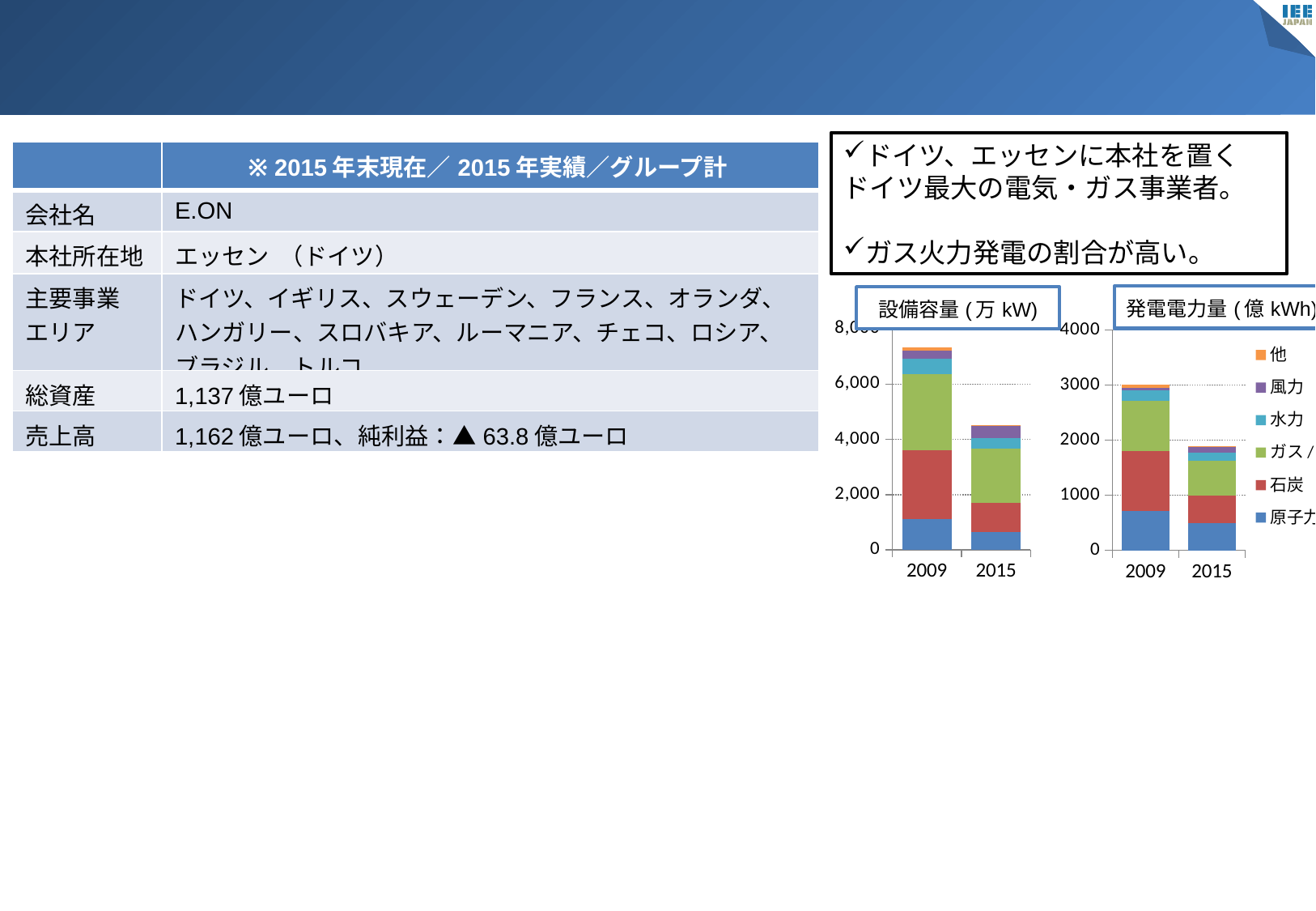

ドイツ、エッセンに本社を置く
ドイツ最大の電気・ガス事業者。

ガス火力発電の割合が高い。
|  | ※ 2015年末現在／2015年実績／グループ計 |
| --- | --- |
| 会社名 | E.ON |
| 本社所在地 | エッセン （ドイツ） |
| 主要事業 エリア | ドイツ、イギリス、スウェーデン、フランス、オランダ、ハンガリー、スロバキア、ルーマニア、チェコ、ロシア、ブラジル、トルコ |
| 総資産 | 1,137億ユーロ |
| 売上高 | 1,162億ユーロ、純利益：▲63.8億ユーロ |

### Chart

| Category | 原子力 | 石炭 | ガス/石油 | 水力 | 風力 | 他 |
|---|---|---|---|---|---|---|
| 2009 | 1132.5 | 2471.0 | 2759.3 | 552.6 | 287.8 | 123.4 |
| 2015 | 663.1999999999999 | 1030.5 | 1984.8 | 372.8 | 444.00000000000006 | 38.2 |

### Chart

| Category | 原子力 | 石炭 | ガス/石油 | 水力 | 風力 | 他 |
|---|---|---|---|---|---|---|
| 2009 | 718.0 | 1085.0 | 914.0 | 185.0 | 50.0 | 57.0 |
| 2015 | 497.0 | 491.0 | 636.0 | 146.0 | 107.0 | 8.0 |